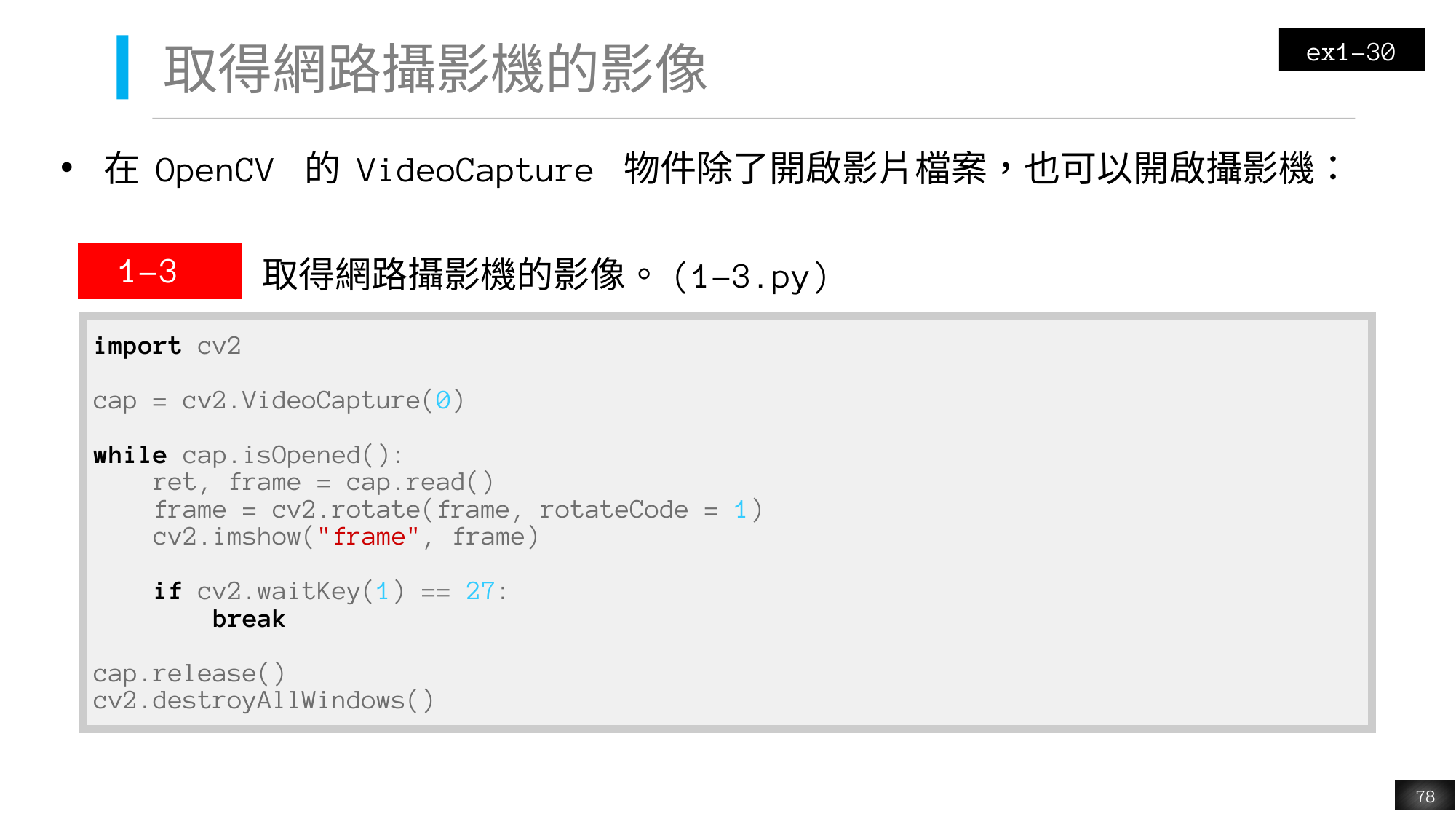

ex1-30
# 取得網路攝影機的影像

在 OpenCV 的 VideoCapture 物件除了開啟影片檔案，也可以開啟攝影機：
| 1-3 | 取得網路攝影機的影像。(1-3.py) |
| --- | --- |
| import cv2 cap = cv2.VideoCapture(0) while cap.isOpened(): ret, frame = cap.read() frame = cv2.rotate(frame, rotateCode = 1) cv2.imshow("frame", frame) if cv2.waitKey(1) == 27: break cap.release() cv2.destroyAllWindows() |
| --- |